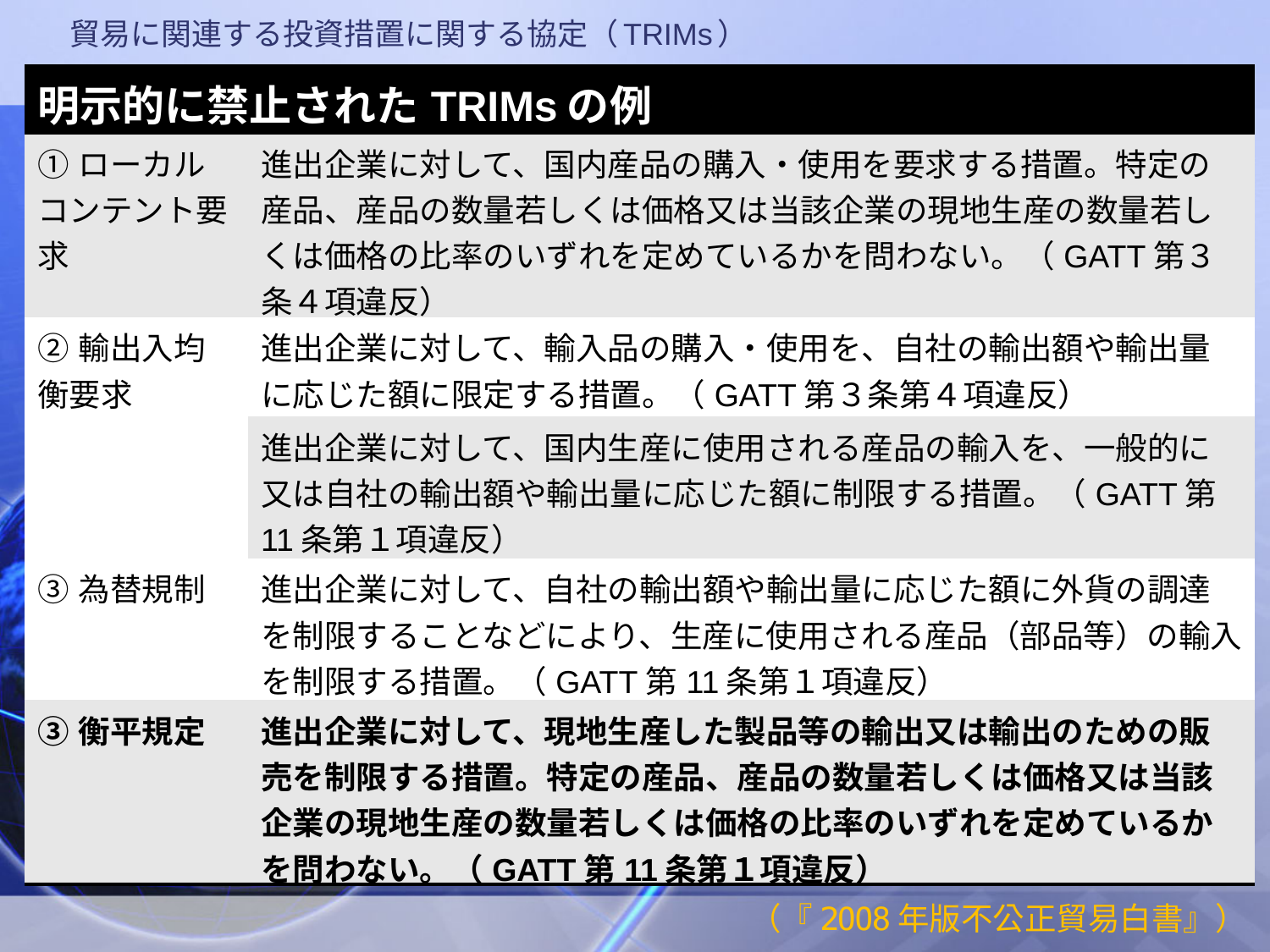

# 貿易に関連する投資措置に関する協定（TRIMs）
| 明示的に禁止されたTRIMsの例 |  |
| --- | --- |
| ①ローカルコンテント要求 | 進出企業に対して、国内産品の購入・使用を要求する措置。特定の産品、産品の数量若しくは価格又は当該企業の現地生産の数量若しくは価格の比率のいずれを定めているかを問わない。（GATT第３条４項違反） |
| ②輸出入均衡要求 | 進出企業に対して、輸入品の購入・使用を、自社の輸出額や輸出量に応じた額に限定する措置。（GATT第３条第４項違反） |
|  | 進出企業に対して、国内生産に使用される産品の輸入を、一般的に又は自社の輸出額や輸出量に応じた額に制限する措置。（GATT第11条第１項違反） |
| ③為替規制 | 進出企業に対して、自社の輸出額や輸出量に応じた額に外貨の調達を制限することなどにより、生産に使用される産品（部品等）の輸入を制限する措置。（GATT第11条第１項違反） |
| ③衡平規定 | 進出企業に対して、現地生産した製品等の輸出又は輸出のための販売を制限する措置。特定の産品、産品の数量若しくは価格又は当該企業の現地生産の数量若しくは価格の比率のいずれを定めているかを問わない。（GATT第11条第１項違反） |
（『2008年版不公正貿易白書』）